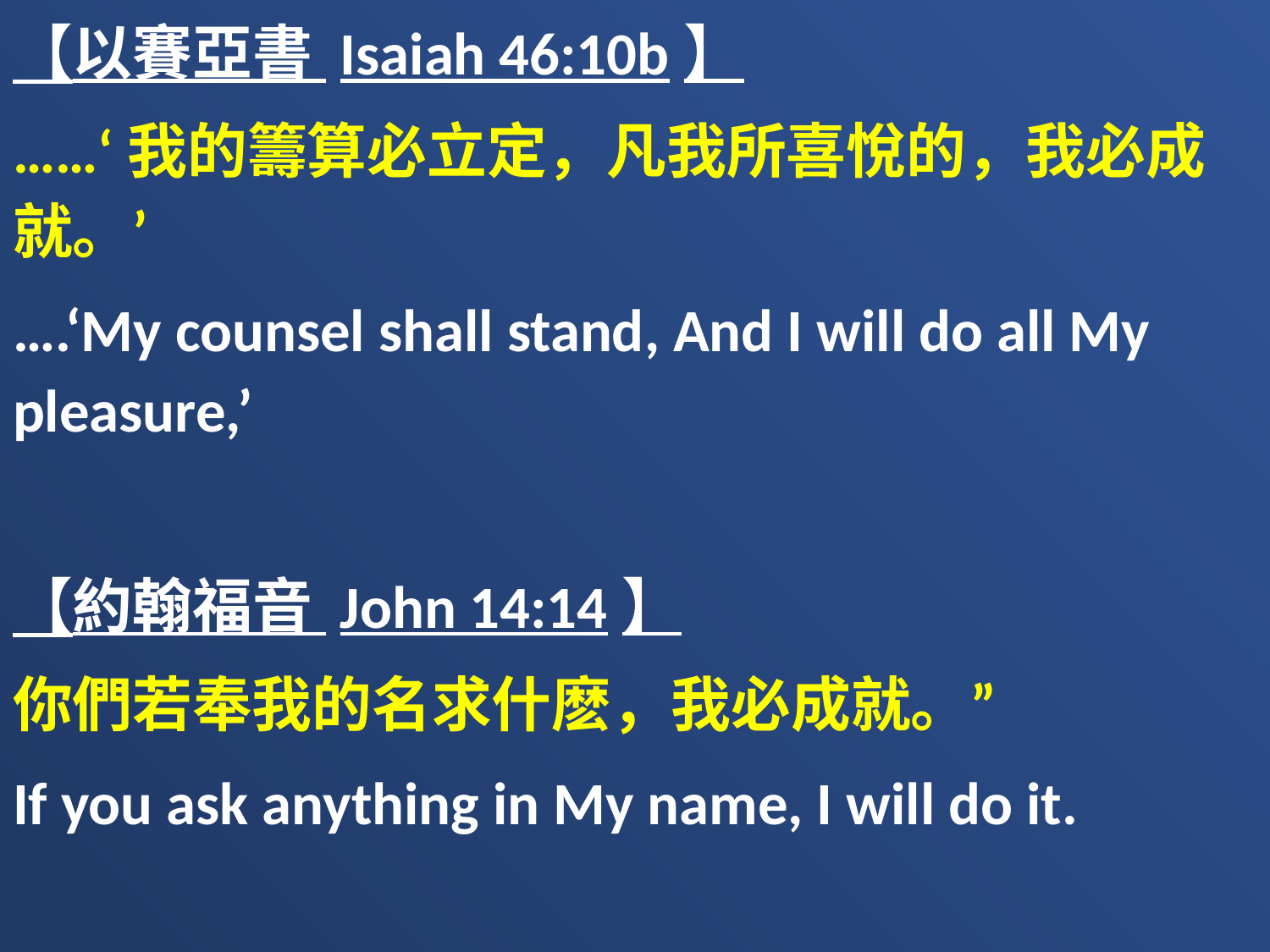

【以賽亞書 Isaiah 46:10b】
……‘我的籌算必立定，凡我所喜悅的，我必成就。’
….‘My counsel shall stand, And I will do all My pleasure,’

【約翰福音 John 14:14】
你們若奉我的名求什麽，我必成就。”
If you ask anything in My name, I will do it.